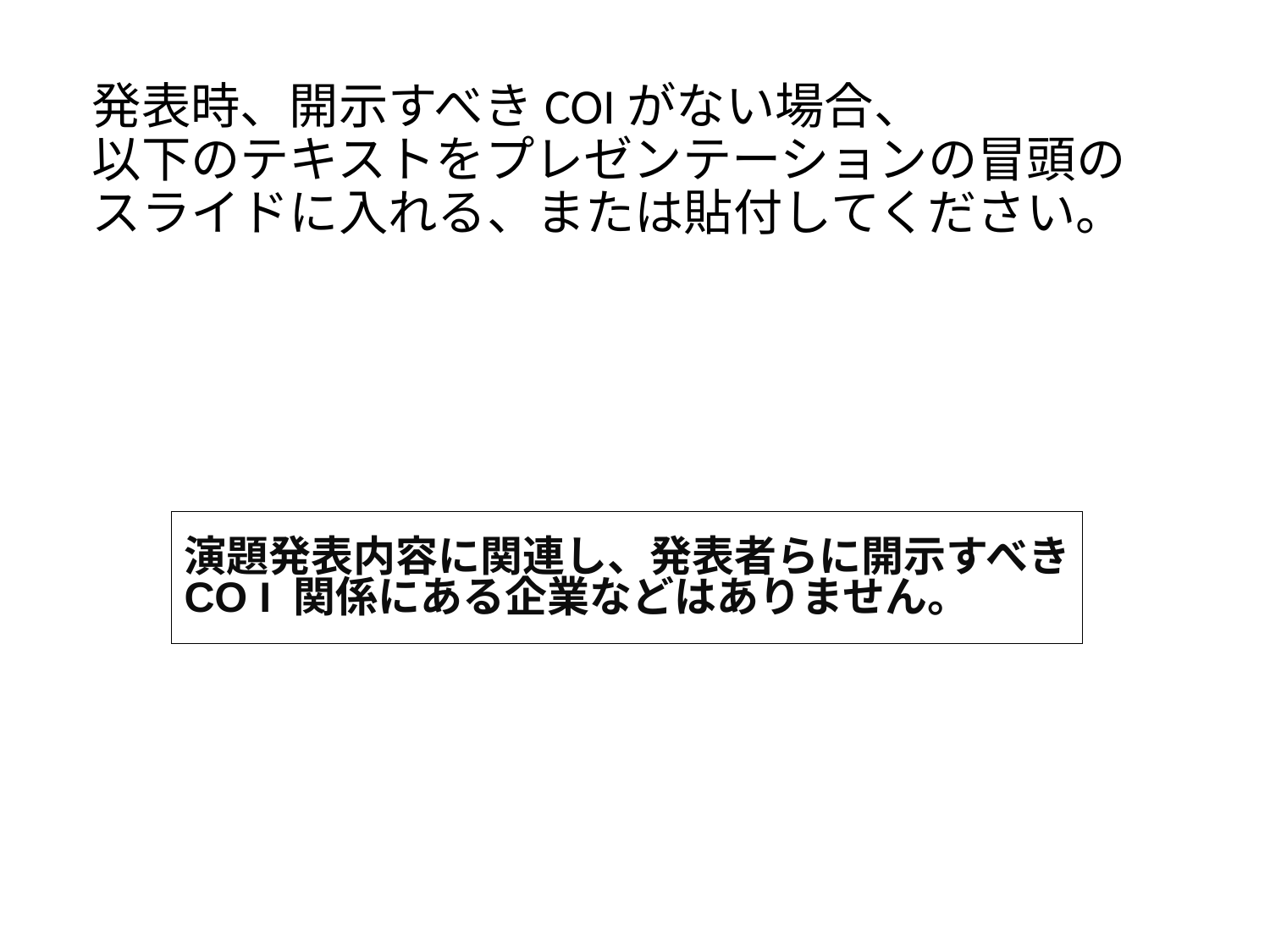

# 発表時、開示すべきCOIがない場合、 以下のテキストをプレゼンテーションの冒頭の スライドに入れる、または貼付してください。

演題発表内容に関連し、発表者らに開示すべき
CO I 関係にある企業などはありません。